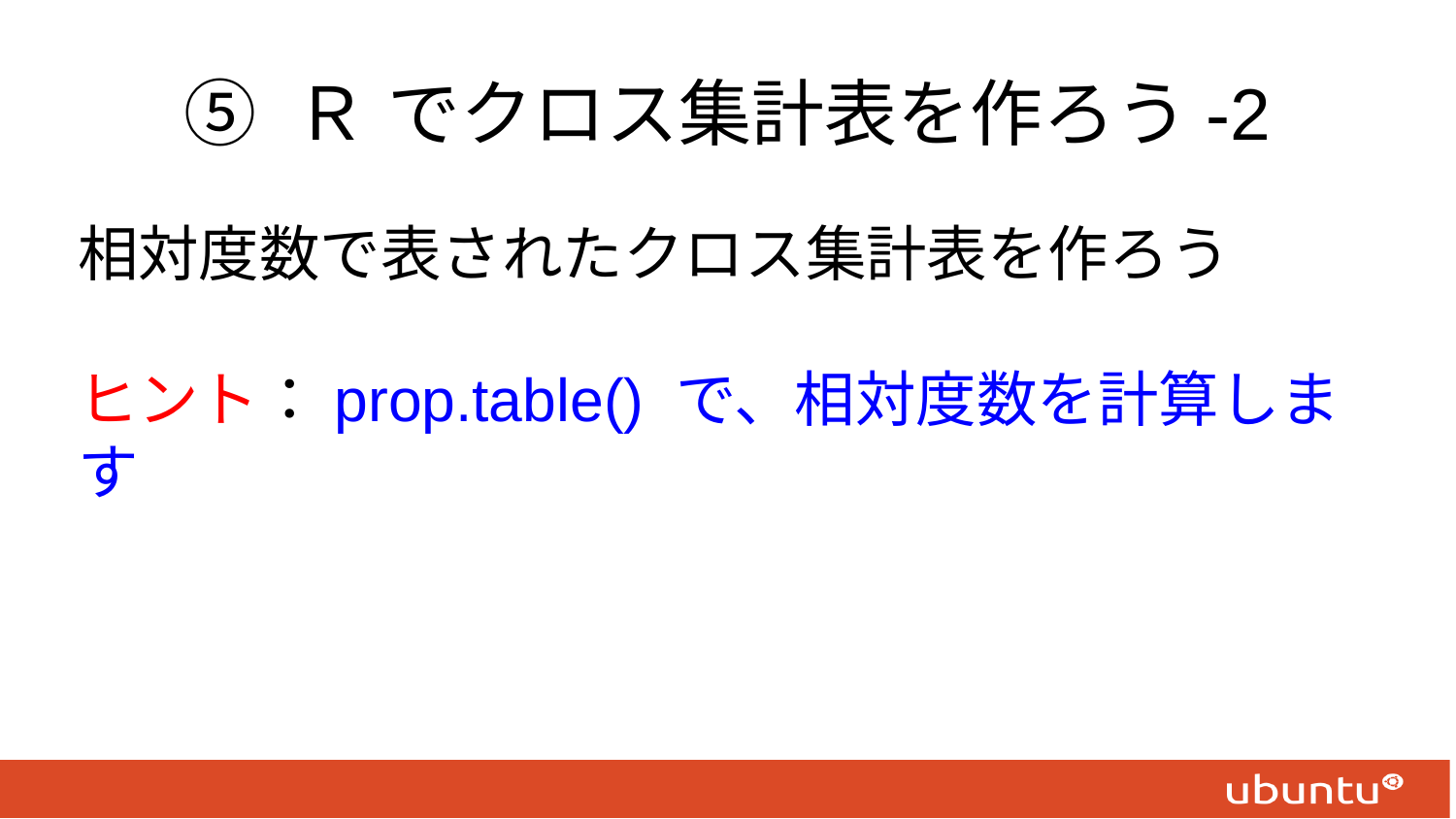

# ⑤ Ｒ でクロス集計表を作ろう-2
相対度数で表されたクロス集計表を作ろう

ヒント：prop.table() で、相対度数を計算します